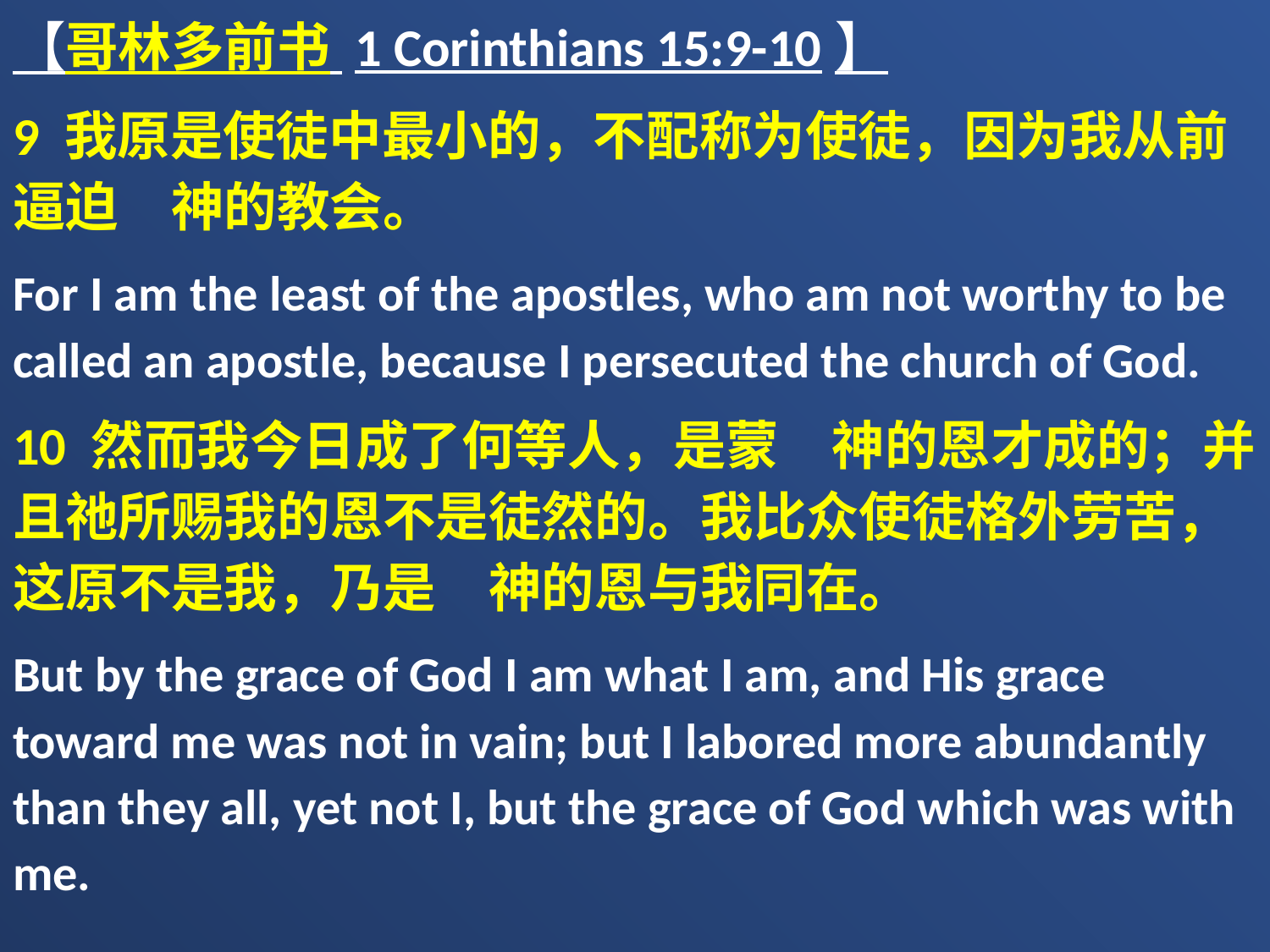

【哥林多前书 1 Corinthians 15:9-10】
9 我原是使徒中最小的，不配称为使徒，因为我从前逼迫　神的教会。
For I am the least of the apostles, who am not worthy to be called an apostle, because I persecuted the church of God.
10 然而我今日成了何等人，是蒙　神的恩才成的；并且祂所赐我的恩不是徒然的。我比众使徒格外劳苦，这原不是我，乃是　神的恩与我同在。
But by the grace of God I am what I am, and His grace toward me was not in vain; but I labored more abundantly than they all, yet not I, but the grace of God which was with me.